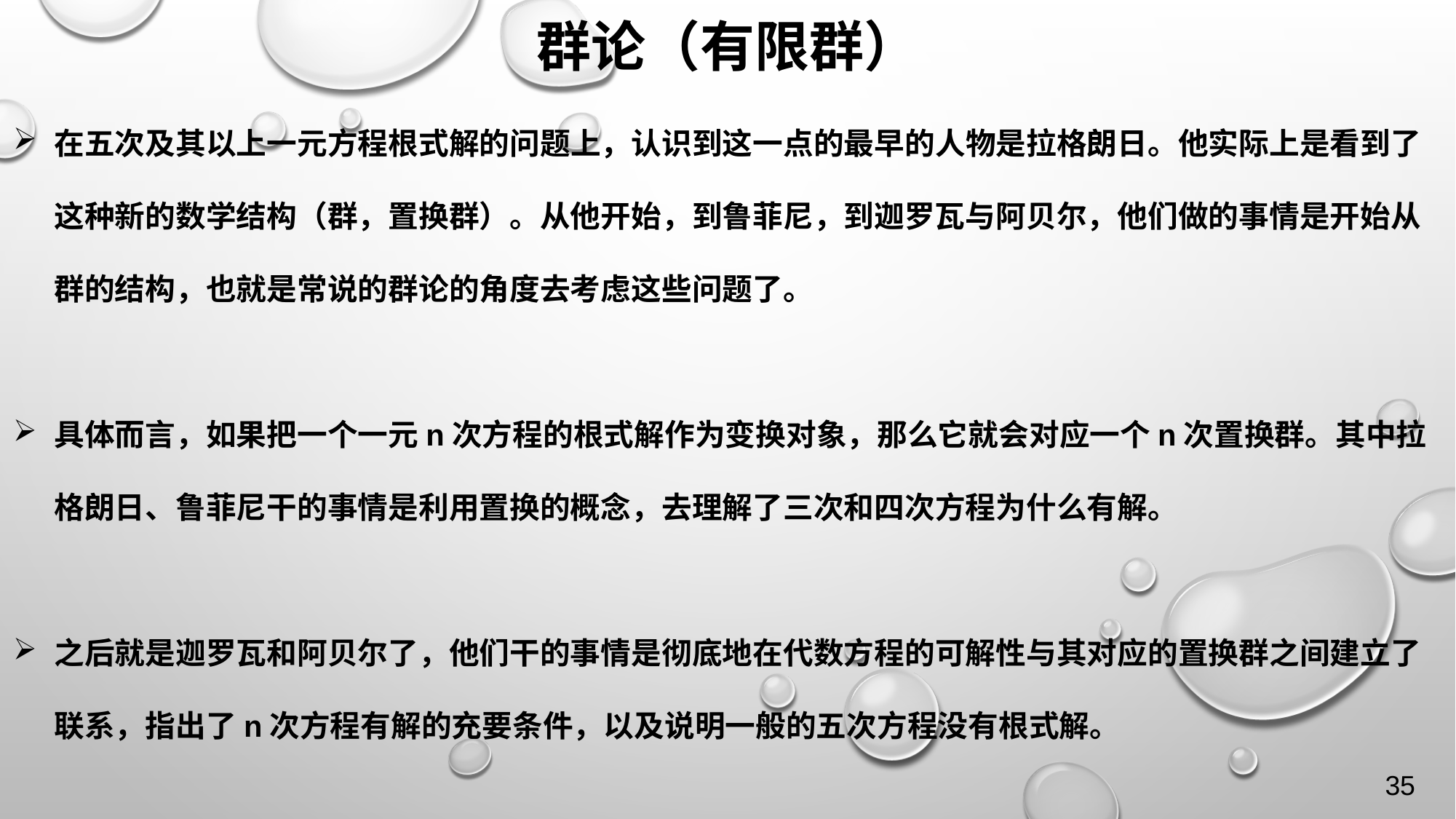

群论（有限群）
在五次及其以上一元方程根式解的问题上，认识到这一点的最早的人物是拉格朗日。他实际上是看到了这种新的数学结构（群，置换群）。从他开始，到鲁菲尼，到迦罗瓦与阿贝尔，他们做的事情是开始从群的结构，也就是常说的群论的角度去考虑这些问题了。

具体而言，如果把一个一元n次方程的根式解作为变换对象，那么它就会对应一个n次置换群。其中拉格朗日、鲁菲尼干的事情是利用置换的概念，去理解了三次和四次方程为什么有解。

之后就是迦罗瓦和阿贝尔了，他们干的事情是彻底地在代数方程的可解性与其对应的置换群之间建立了联系，指出了n次方程有解的充要条件，以及说明一般的五次方程没有根式解。
35